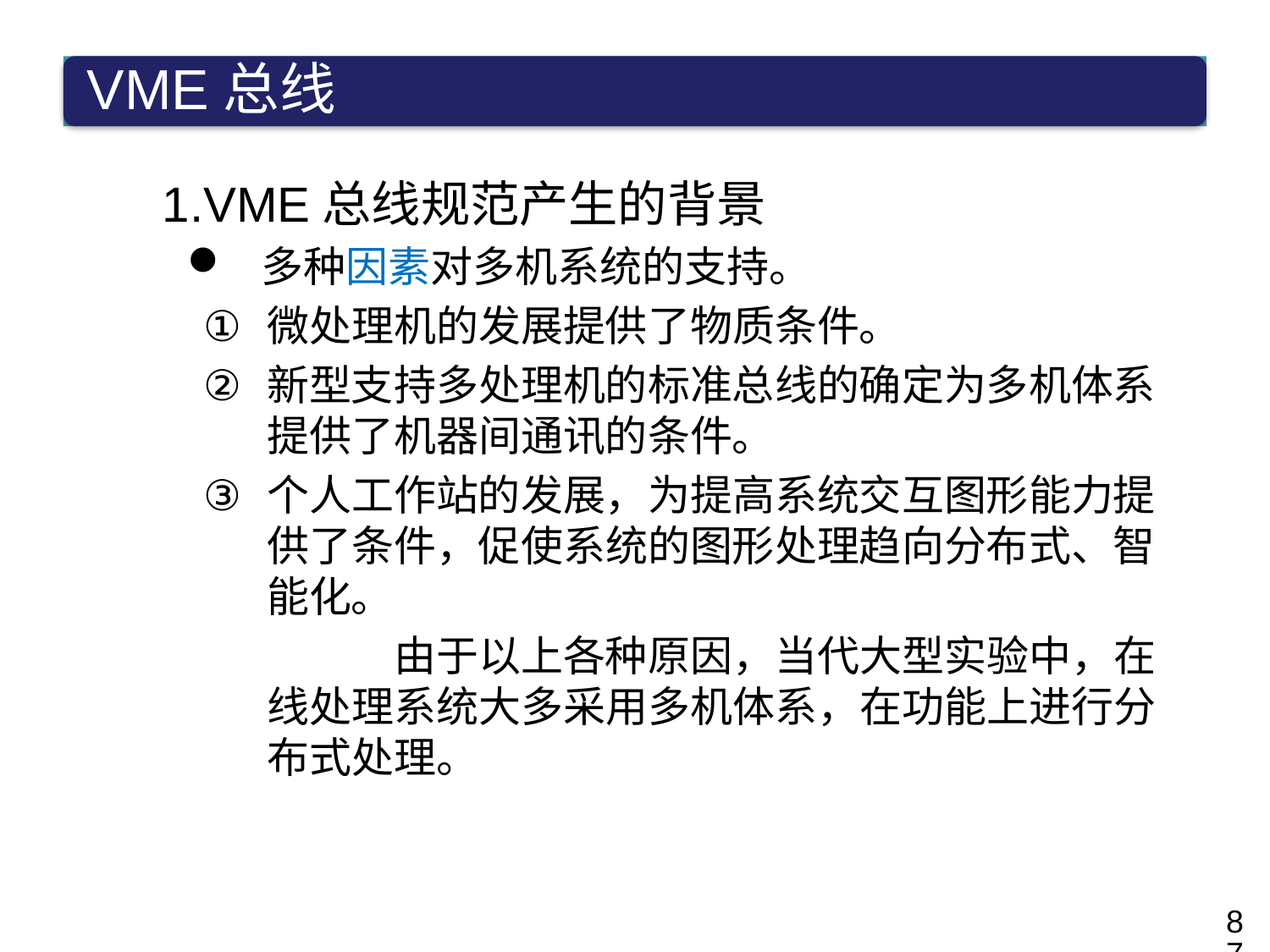

VME总线
VME总线规范产生的背景
多种因素对多机系统的支持。
微处理机的发展提供了物质条件。
新型支持多处理机的标准总线的确定为多机体系提供了机器间通讯的条件。
个人工作站的发展，为提高系统交互图形能力提供了条件，促使系统的图形处理趋向分布式、智能化。
		由于以上各种原因，当代大型实验中，在线处理系统大多采用多机体系，在功能上进行分布式处理。

87